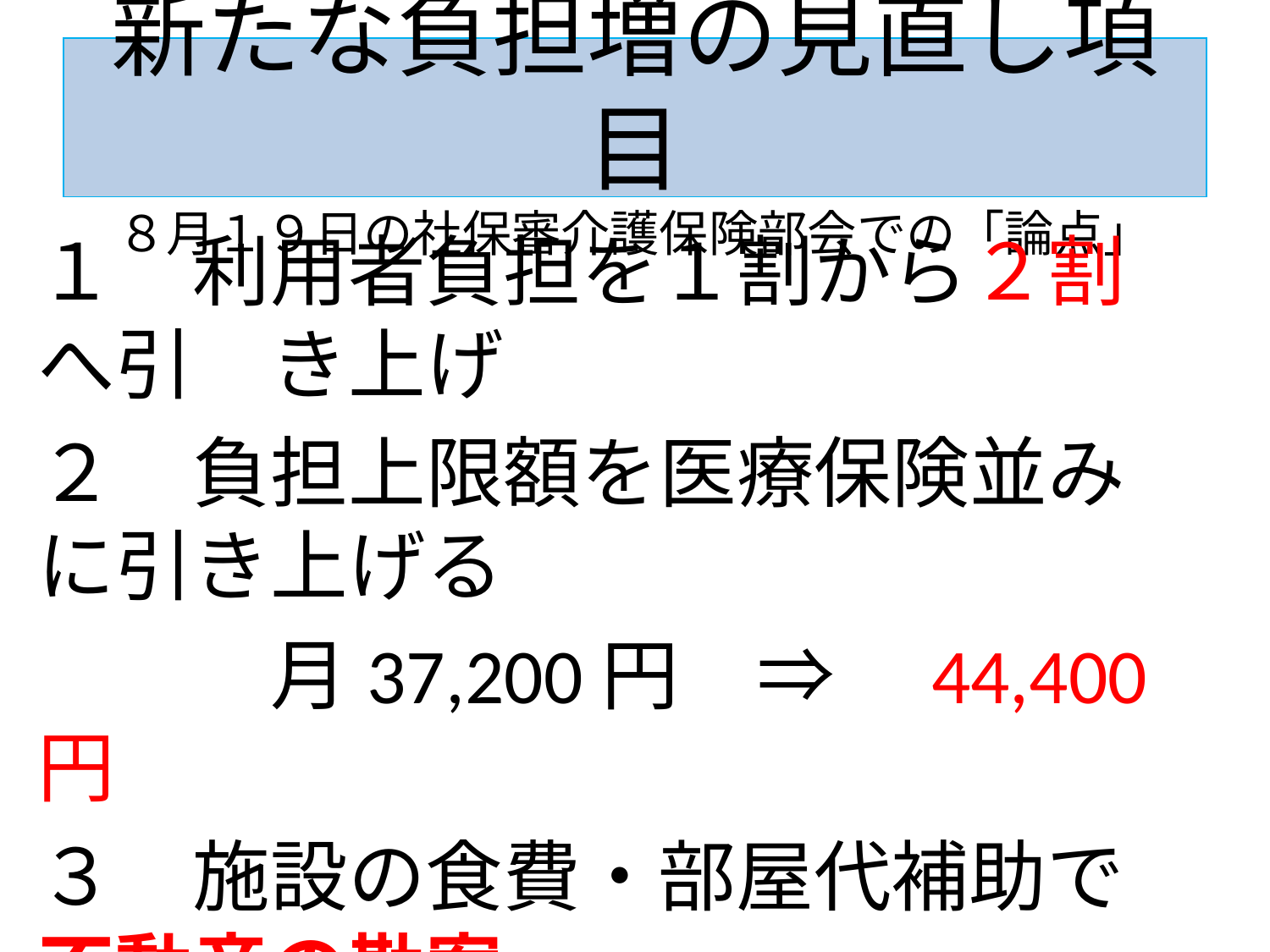

# 新たな負担増の見直し項目 ８月１９日の社保審介護保険部会での「論点」
１　利用者負担を１割から２割へ引　き上げ
２　負担上限額を医療保険並みに引き上げる
　　　月37,200円　⇒　44,400円
３　施設の食費・部屋代補助で不動産の勘案